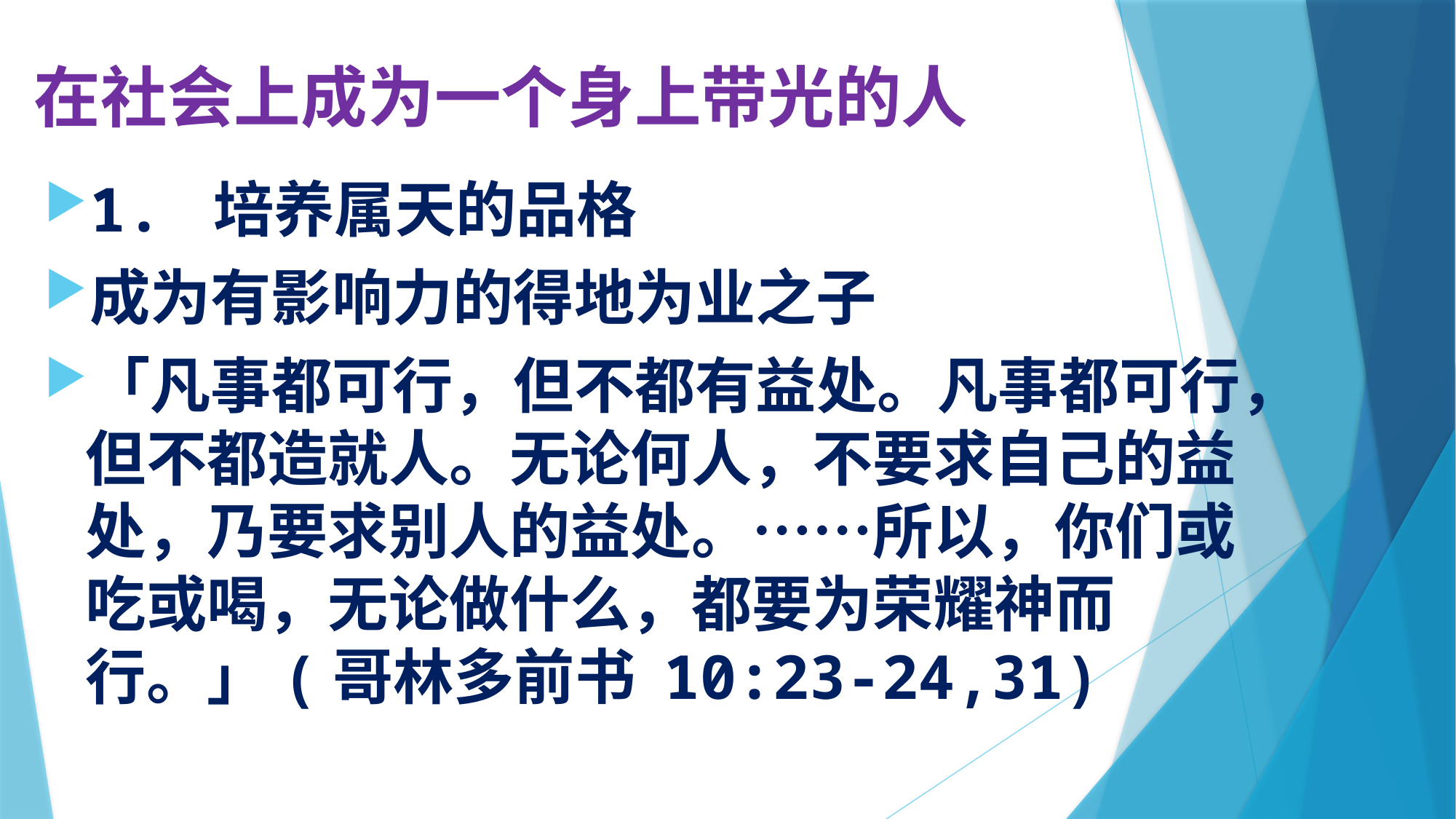

# 在社会上成为一个身上带光的人
1. 培养属天的品格
成为有影响力的得地为业之子
「凡事都可行，但不都有益处。凡事都可行，但不都造就人。无论何人，不要求自己的益处，乃要求别人的益处。……所以，你们或吃或喝，无论做什么，都要为荣耀神而行。」(哥林多前书 10:23-24,31)